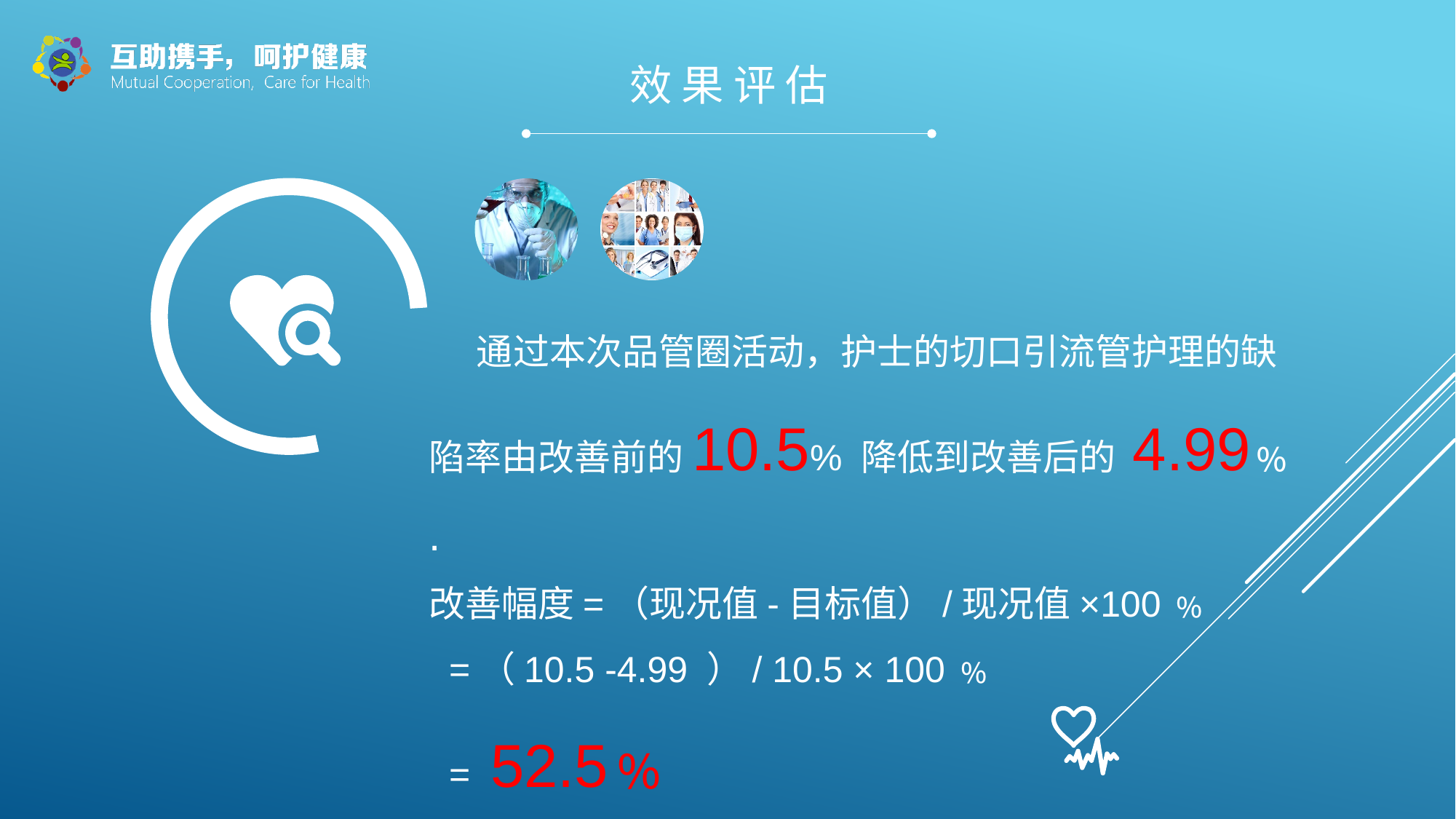

效 果 评 估

    通过本次品管圈活动，护士的切口引流管护理的缺陷率由改善前的10.5% 降低到改善后的 4.99﹪ .
改善幅度=（现况值-目标值）/现况值×100 ﹪
  =（10.5 -4.99 ）/ 10.5 × 100 ﹪
  =  52.5﹪

.